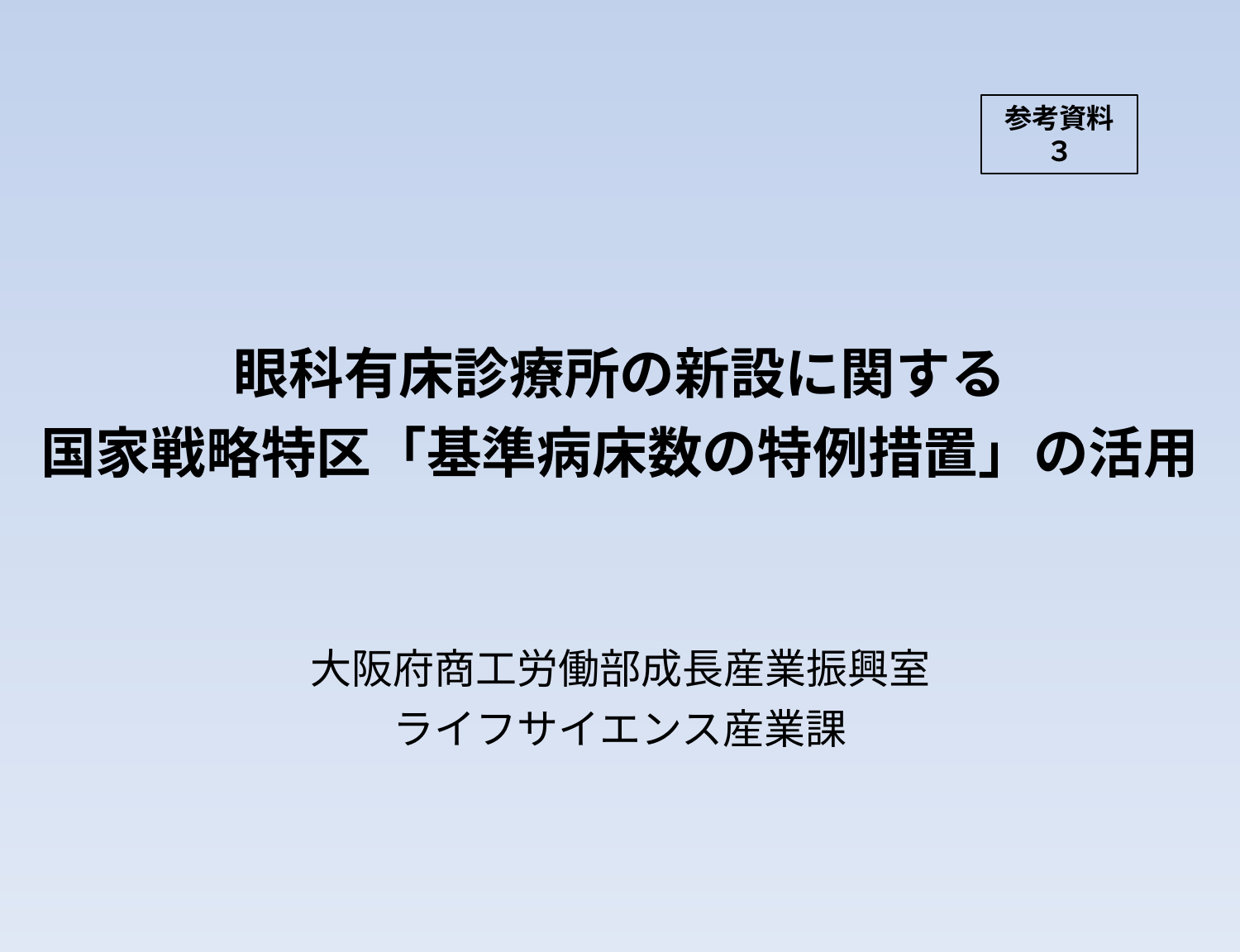

参考資料３
眼科有床診療所の新設に関する
国家戦略特区「基準病床数の特例措置」の活用

大阪府商工労働部成長産業振興室
ライフサイエンス産業課